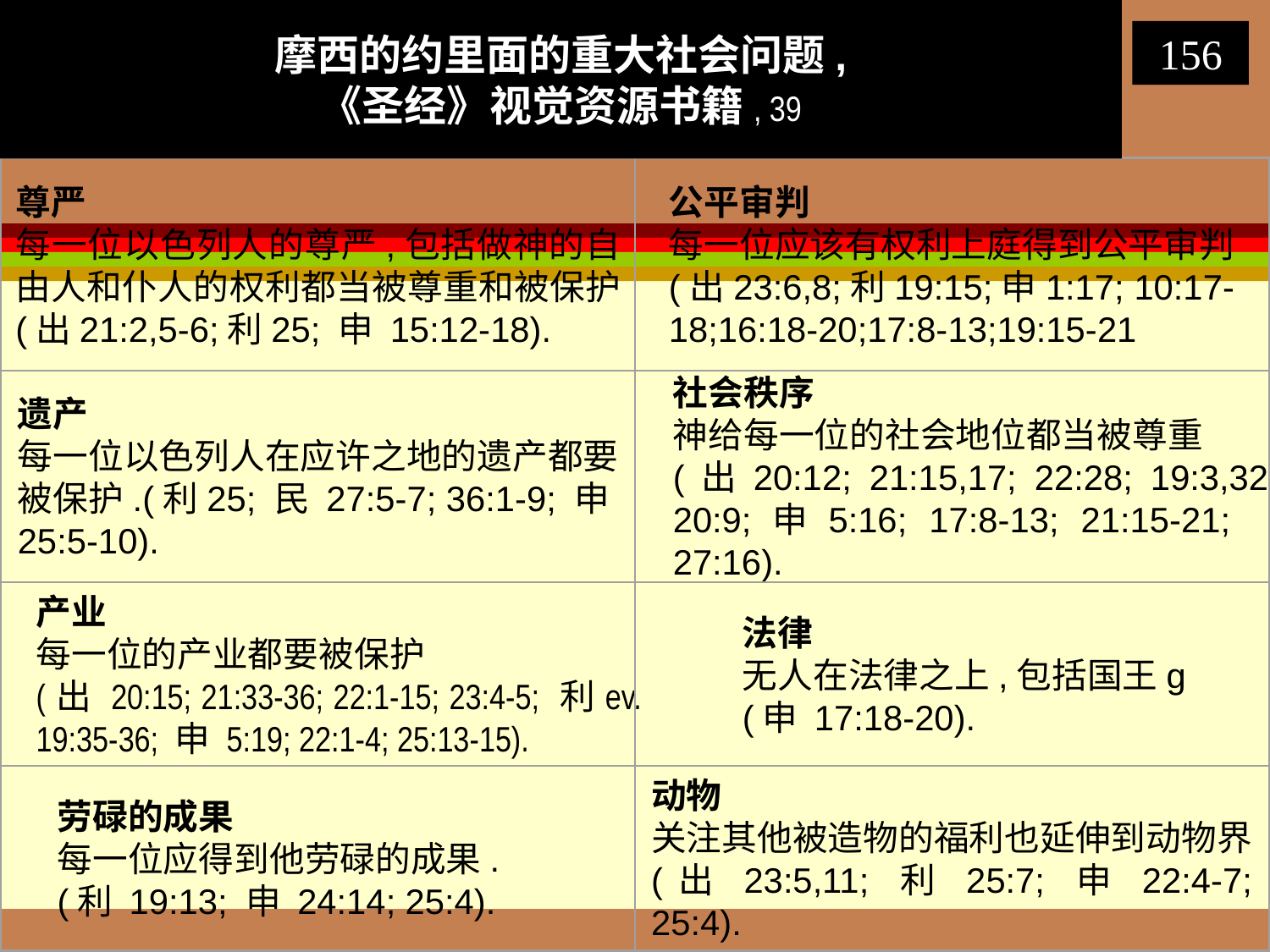

摩西的约里面的重大社会问题,
《圣经》视觉资源书籍, 39
156

尊严
每一位以色列人的尊严,包括做神的自由人和仆人的权利都当被尊重和被保护
(出21:2,5-6;利25; 申 15:12-18).

公平审判
每一位应该有权利上庭得到公平审判
(出23:6,8;利19:15;申1:17; 10:17-18;16:18-20;17:8-13;19:15-21

遗产
每一位以色列人在应许之地的遗产都要被保护.(利25; 民 27:5-7; 36:1-9; 申25:5-10).

社会秩序
神给每一位的社会地位都当被尊重
(出20:12; 21:15,17; 22:28; 19:3,32; 20:9;申5:16; 17:8-13; 21:15-21; 27:16).

产业
每一位的产业都要被保护
(出 20:15; 21:33-36; 22:1-15; 23:4-5; 利ev. 19:35-36; 申 5:19; 22:1-4; 25:13-15).

法律
无人在法律之上,包括国王g
(申 17:18-20).

劳碌的成果
每一位应得到他劳碌的成果.
(利 19:13; 申 24:14; 25:4).

动物
关注其他被造物的福利也延伸到动物界
(出 23:5,11; 利 25:7; 申 22:4-7; 25:4).